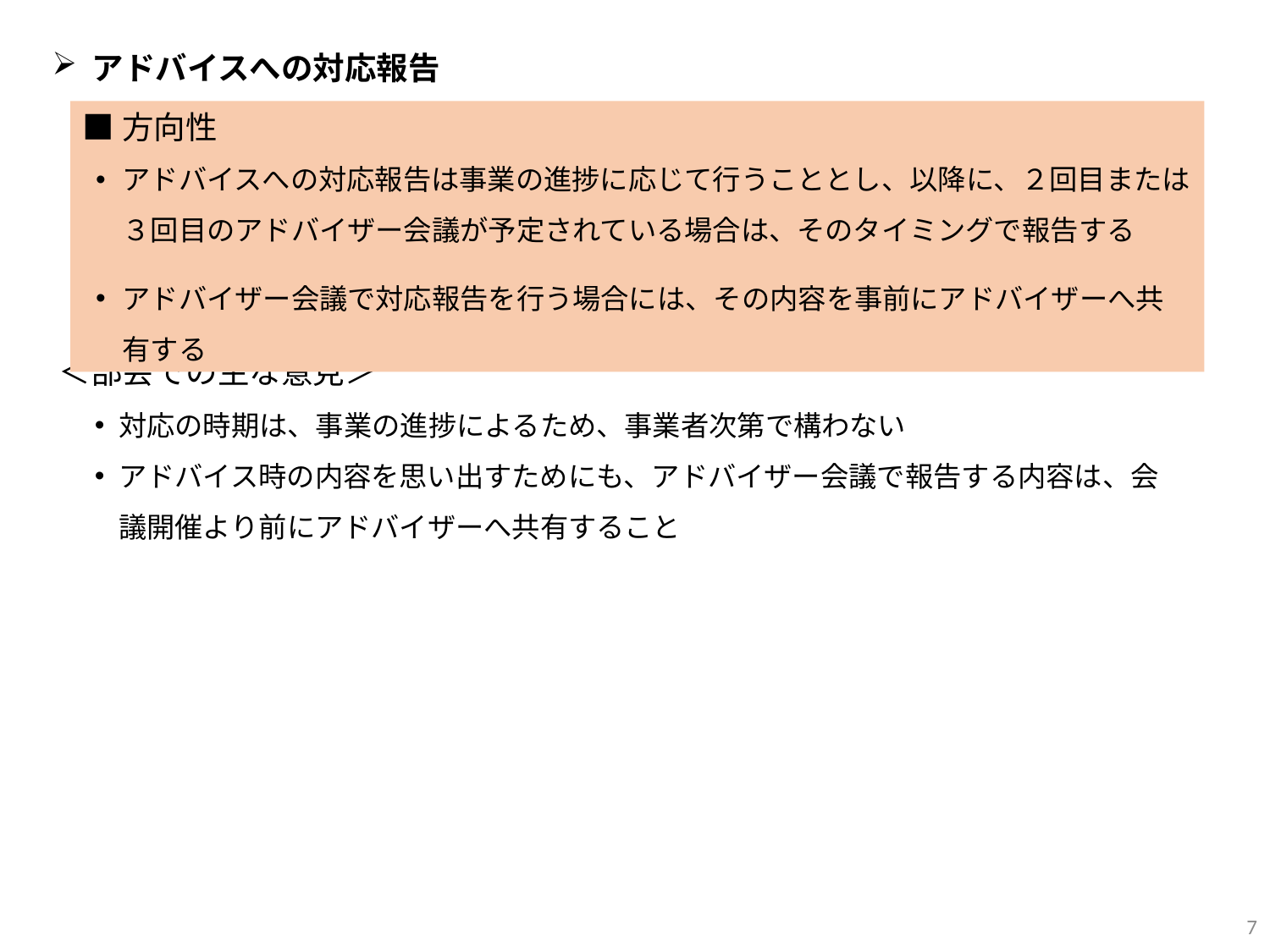

アドバイスへの対応報告
■方向性
アドバイスへの対応報告は事業の進捗に応じて行うこととし、以降に、２回目または３回目のアドバイザー会議が予定されている場合は、そのタイミングで報告する

アドバイザー会議で対応報告を行う場合には、その内容を事前にアドバイザーへ共有する
＜部会での主な意見＞
対応の時期は、事業の進捗によるため、事業者次第で構わない
アドバイス時の内容を思い出すためにも、アドバイザー会議で報告する内容は、会議開催より前にアドバイザーへ共有すること
7